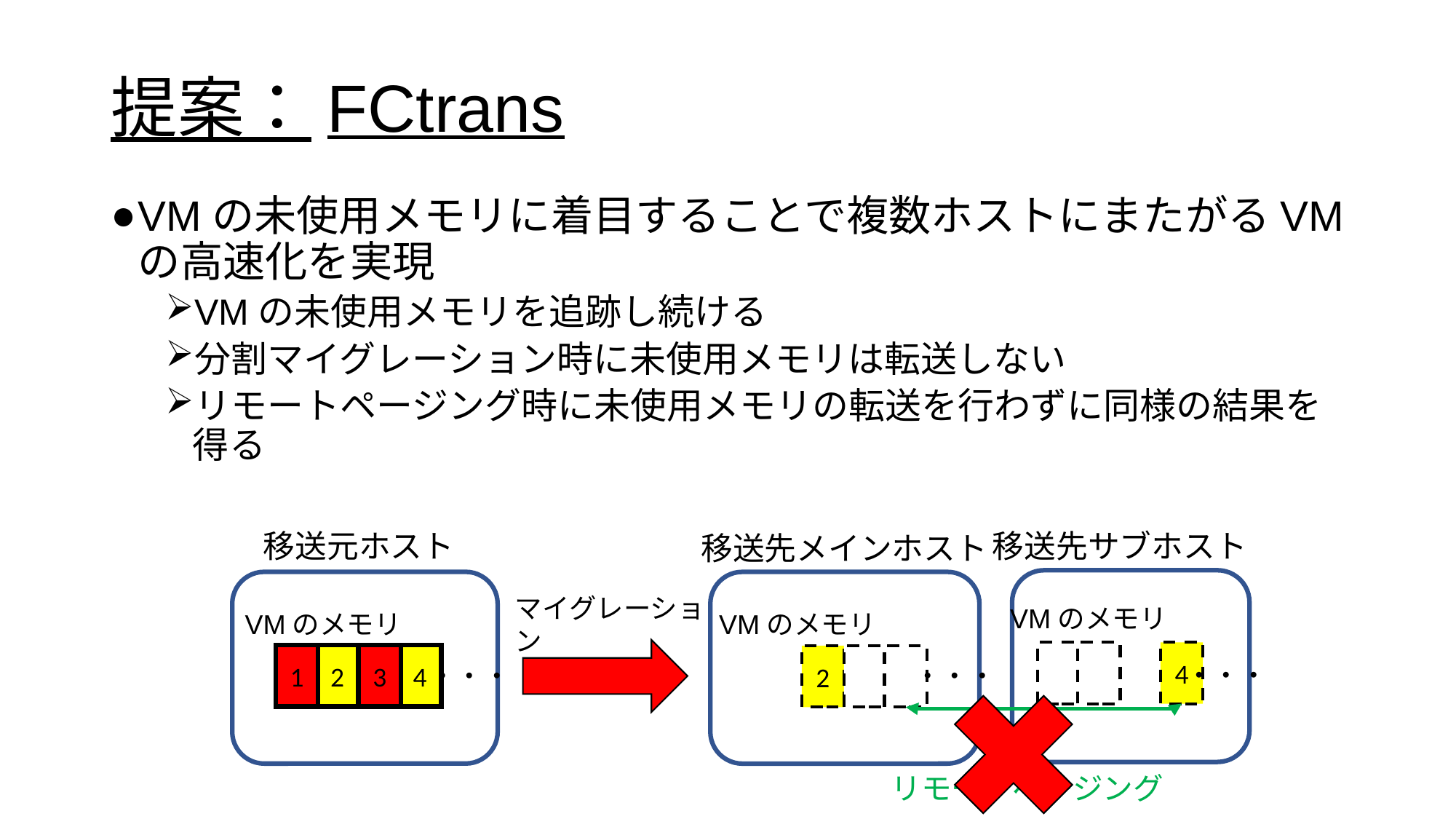

# 提案：FCtrans
VMの未使用メモリに着目することで複数ホストにまたがるVMの高速化を実現
VMの未使用メモリを追跡し続ける
分割マイグレーション時に未使用メモリは転送しない
リモートページング時に未使用メモリの転送を行わずに同様の結果を得る

移送元ホスト
移送先サブホスト
移送先メインホスト

マイグレーション
VMのメモリ
VMのメモリ
VMのメモリ

4
1
2
3
4
2

・・・
・・・
・・・

リモートページング